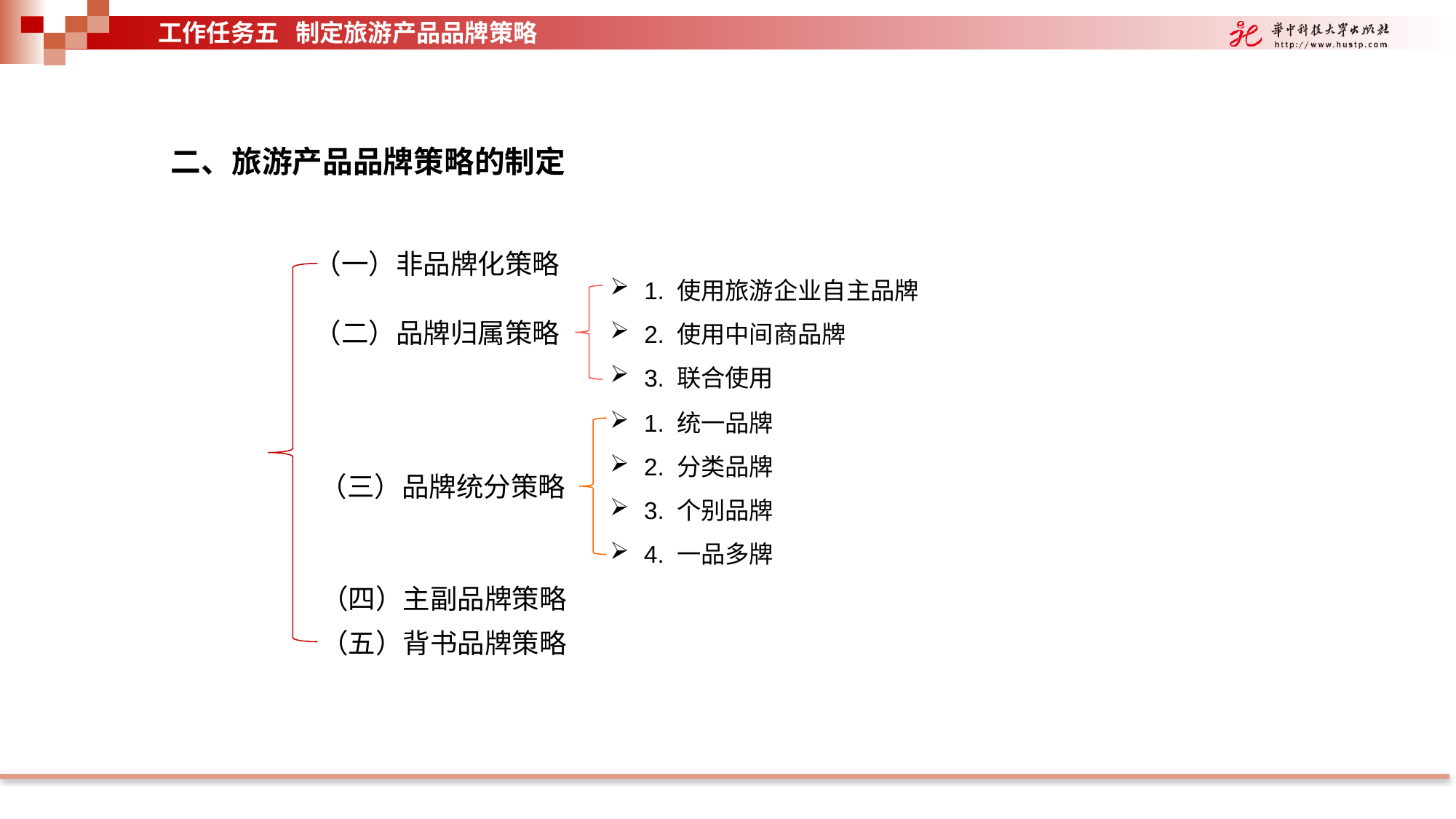

工作任务五   制定旅游产品品牌策略
二、旅游产品品牌策略的制定
（一）非品牌化策略

（二）品牌归属策略
（三）品牌统分策略
（四）主副品牌策略
（五）背书品牌策略
1. 使用旅游企业自主品牌
2. 使用中间商品牌
3. 联合使用

1. 统一品牌
2. 分类品牌
3. 个别品牌
4. 一品多牌